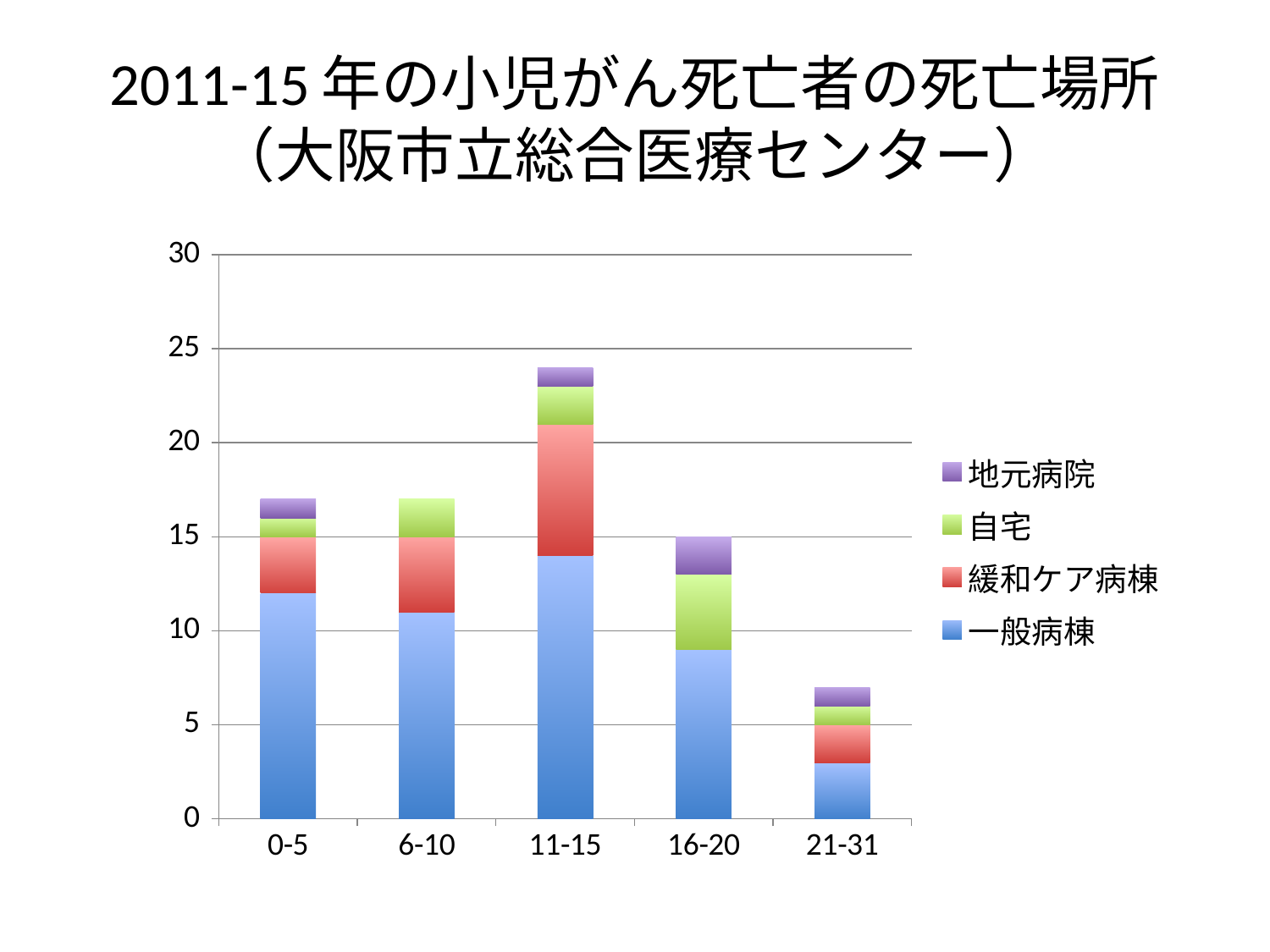

# 2011-15年の小児がん死亡者の死亡場所（大阪市立総合医療センター）

### Chart

| Category | 一般病棟 | 緩和ケア病棟 | 自宅 | 地元病院 |
|---|---|---|---|---|
| 0-5 | 12.0 | 3.0 | 1.0 | 1.0 |
| 6-10 | 11.0 | 4.0 | 2.0 | 0.0 |
| 11-15 | 14.0 | 7.0 | 2.0 | 1.0 |
| 16-20 | 9.0 | 0.0 | 4.0 | 2.0 |
| 21-31 | 3.0 | 2.0 | 1.0 | 1.0 |